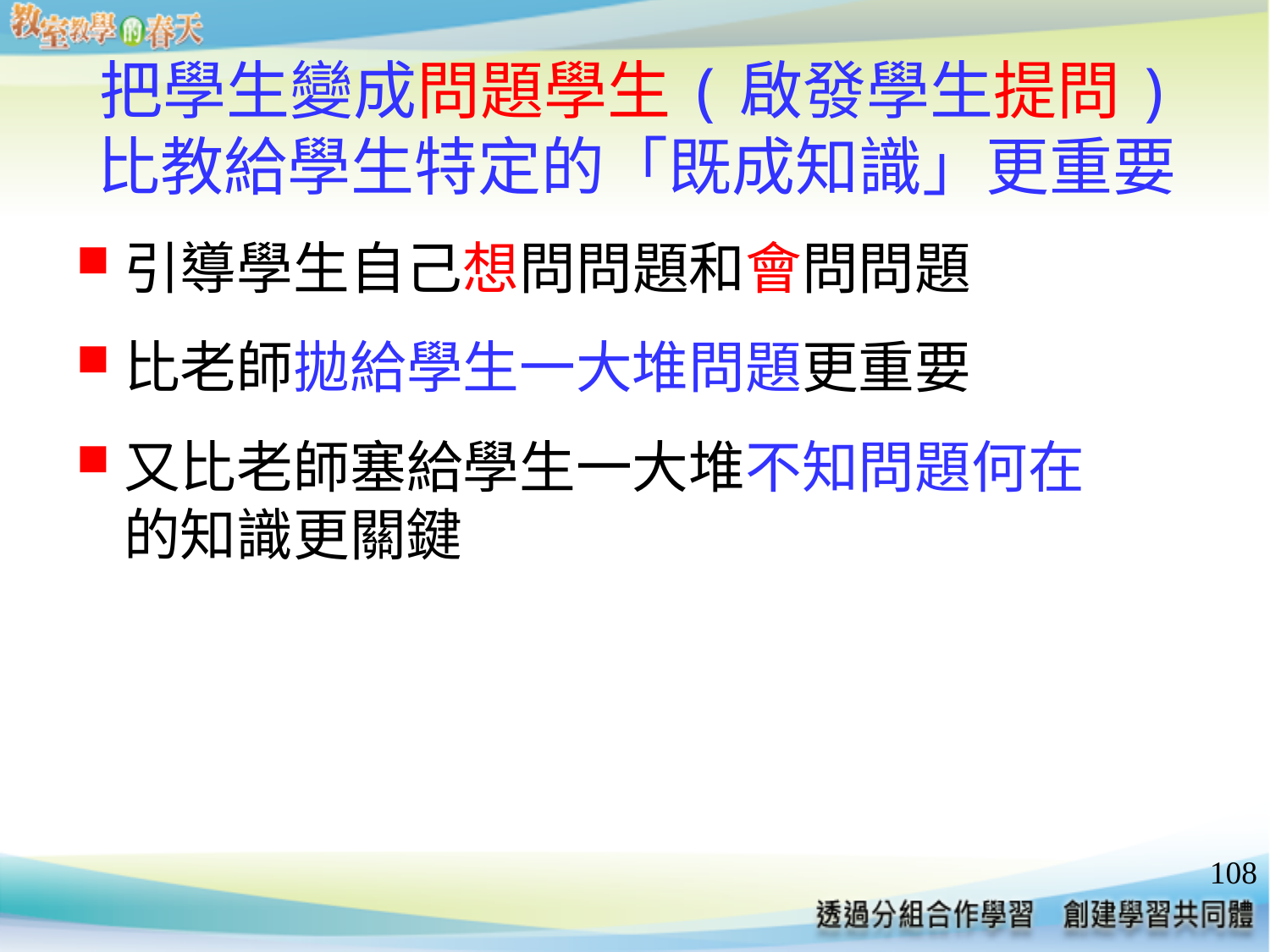

# 把學生變成問題學生(啟發學生提問) 比教給學生特定的「既成知識」更重要
引導學生自己想問問題和會問問題
比老師拋給學生一大堆問題更重要
又比老師塞給學生一大堆不知問題何在
的知識更關鍵

108